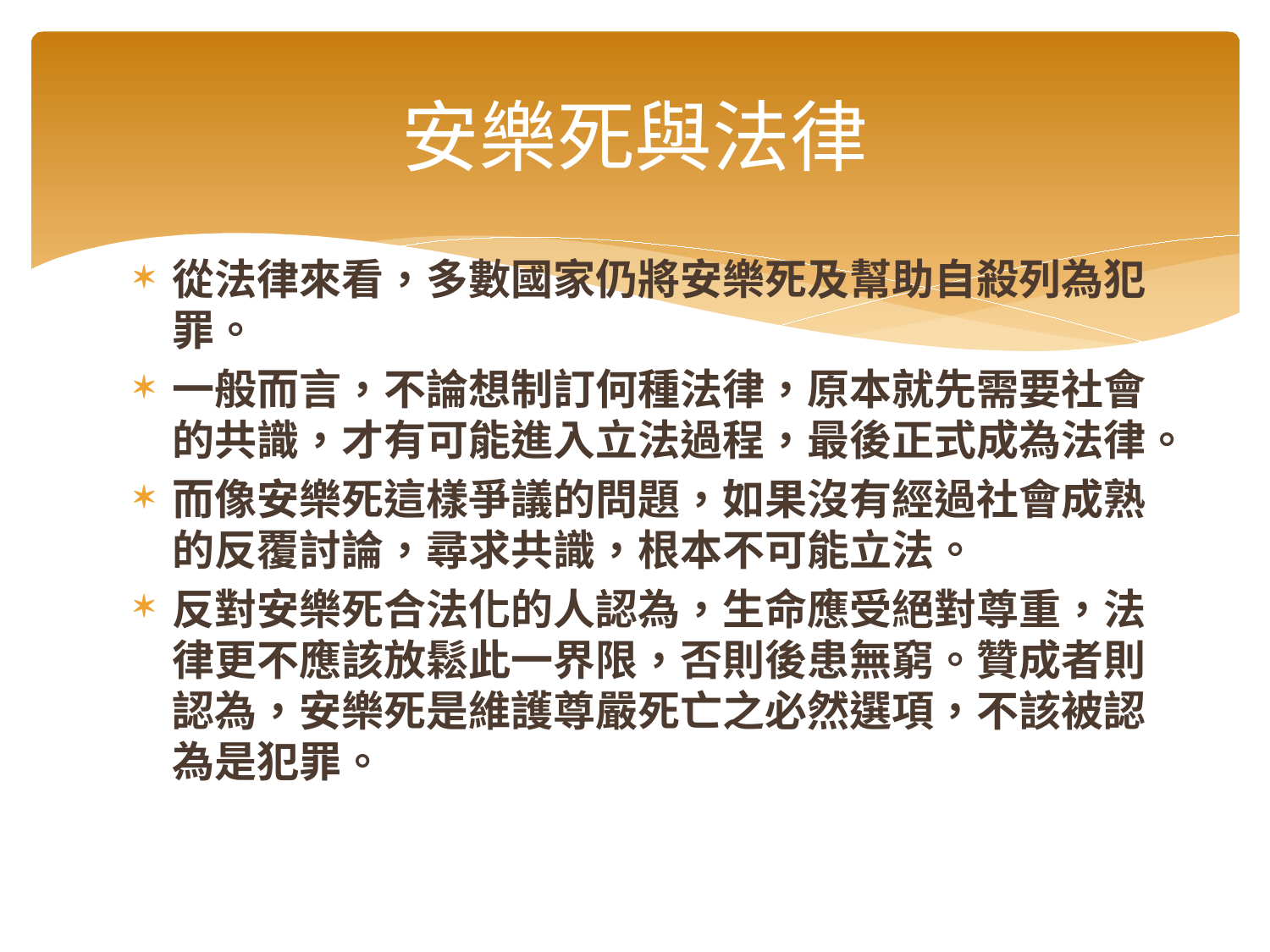

# 安樂死與法律
從法律來看，多數國家仍將安樂死及幫助自殺列為犯罪。
一般而言，不論想制訂何種法律，原本就先需要社會的共識，才有可能進入立法過程，最後正式成為法律。
而像安樂死這樣爭議的問題，如果沒有經過社會成熟的反覆討論，尋求共識，根本不可能立法。
反對安樂死合法化的人認為，生命應受絕對尊重，法律更不應該放鬆此一界限，否則後患無窮。贊成者則認為，安樂死是維護尊嚴死亡之必然選項，不該被認為是犯罪。